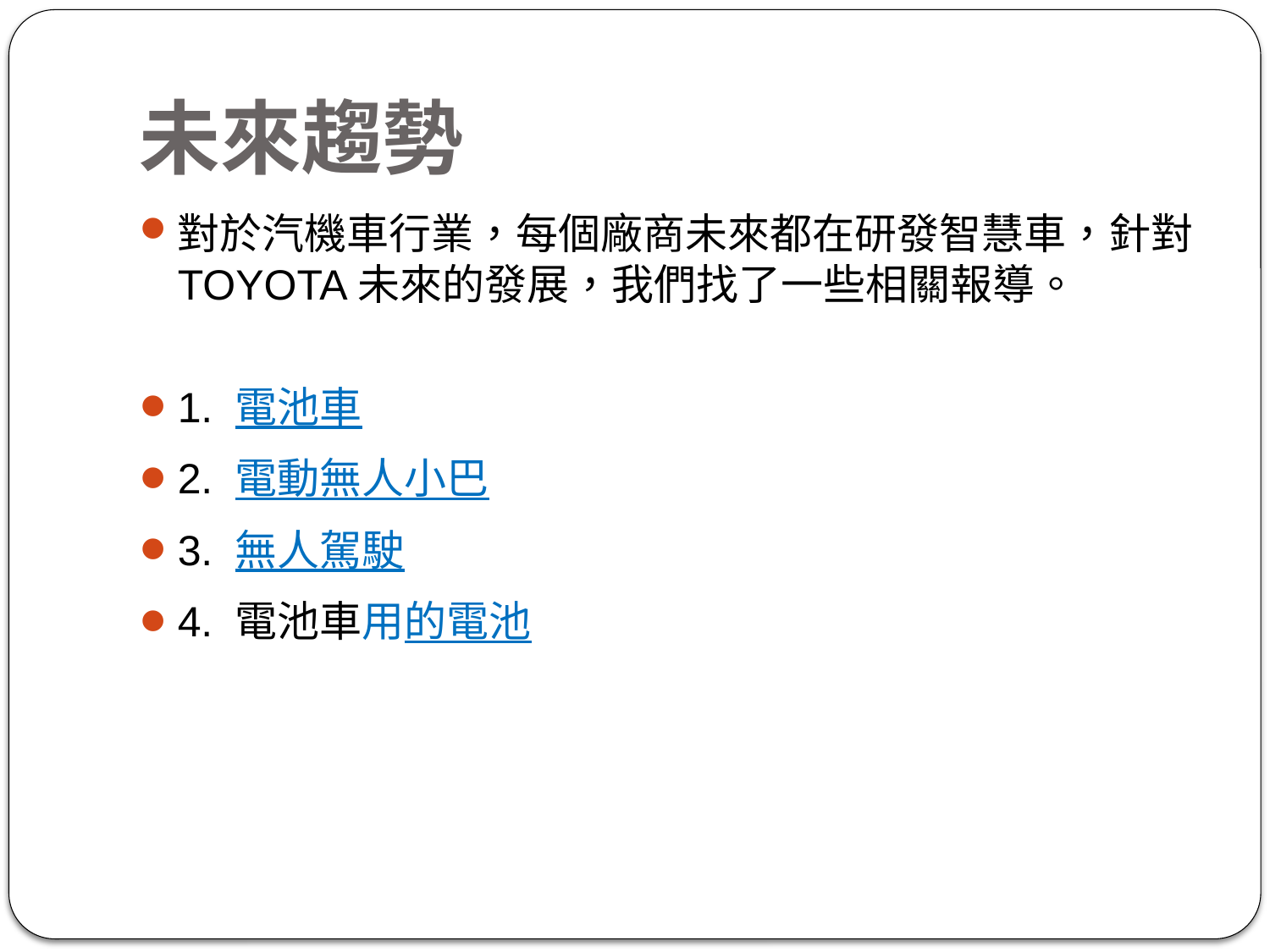

# 未來趨勢
對於汽機車行業，每個廠商未來都在研發智慧車，針對TOYOTA未來的發展，我們找了一些相關報導。

1. 電池車
2. 電動無人小巴
3. 無人駕駛
4. 電池車用的電池